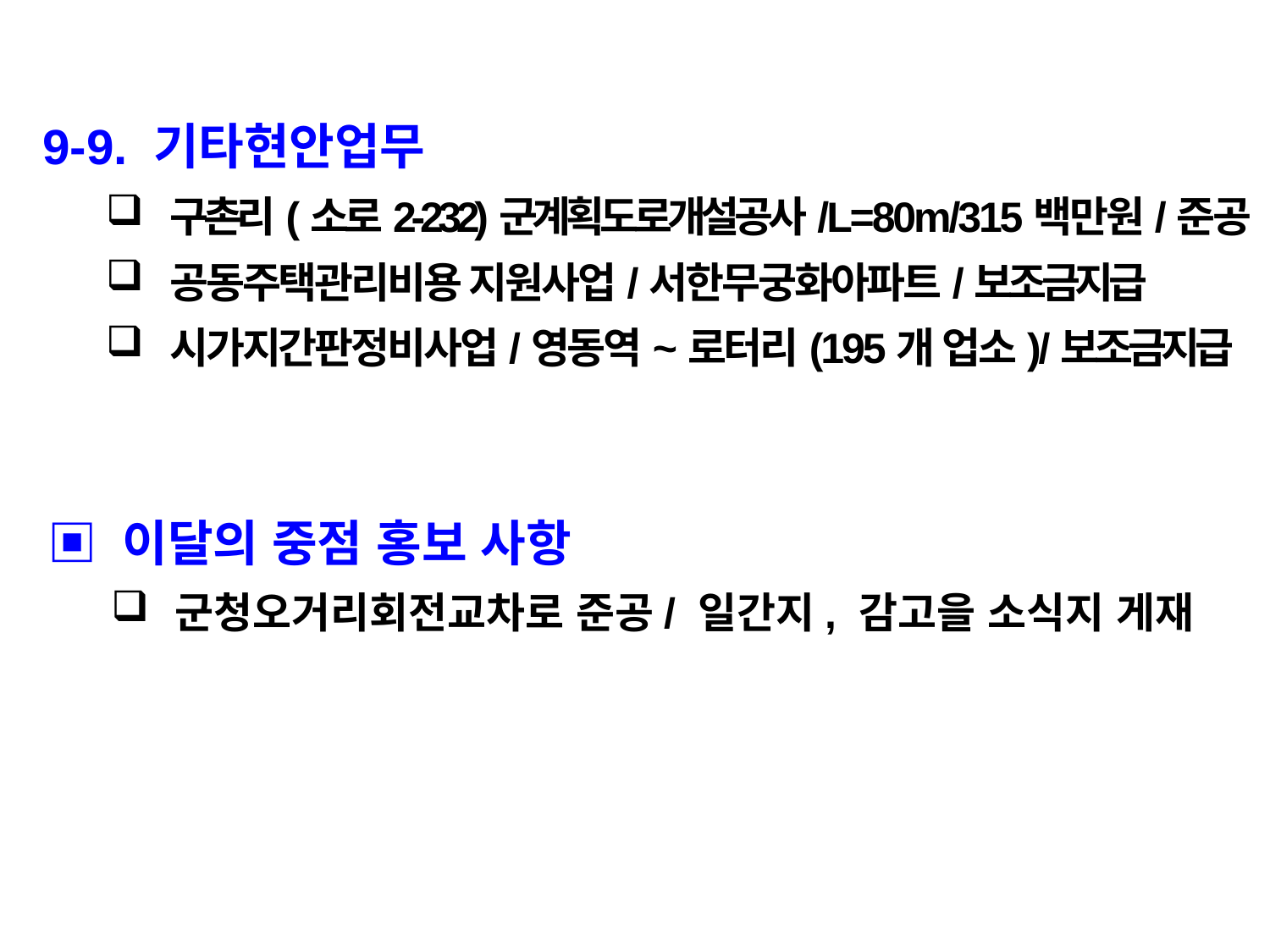

9-9. 기타현안업무
구촌리(소로2-232)군계획도로개설공사/L=80m/315백만원/준공
공동주택관리비용 지원사업/서한무궁화아파트/보조금지급
시가지간판정비사업/영동역~로터리(195개 업소)/보조금지급

▣ 이달의 중점 홍보 사항
군청오거리회전교차로 준공/ 일간지, 감고을 소식지 게재